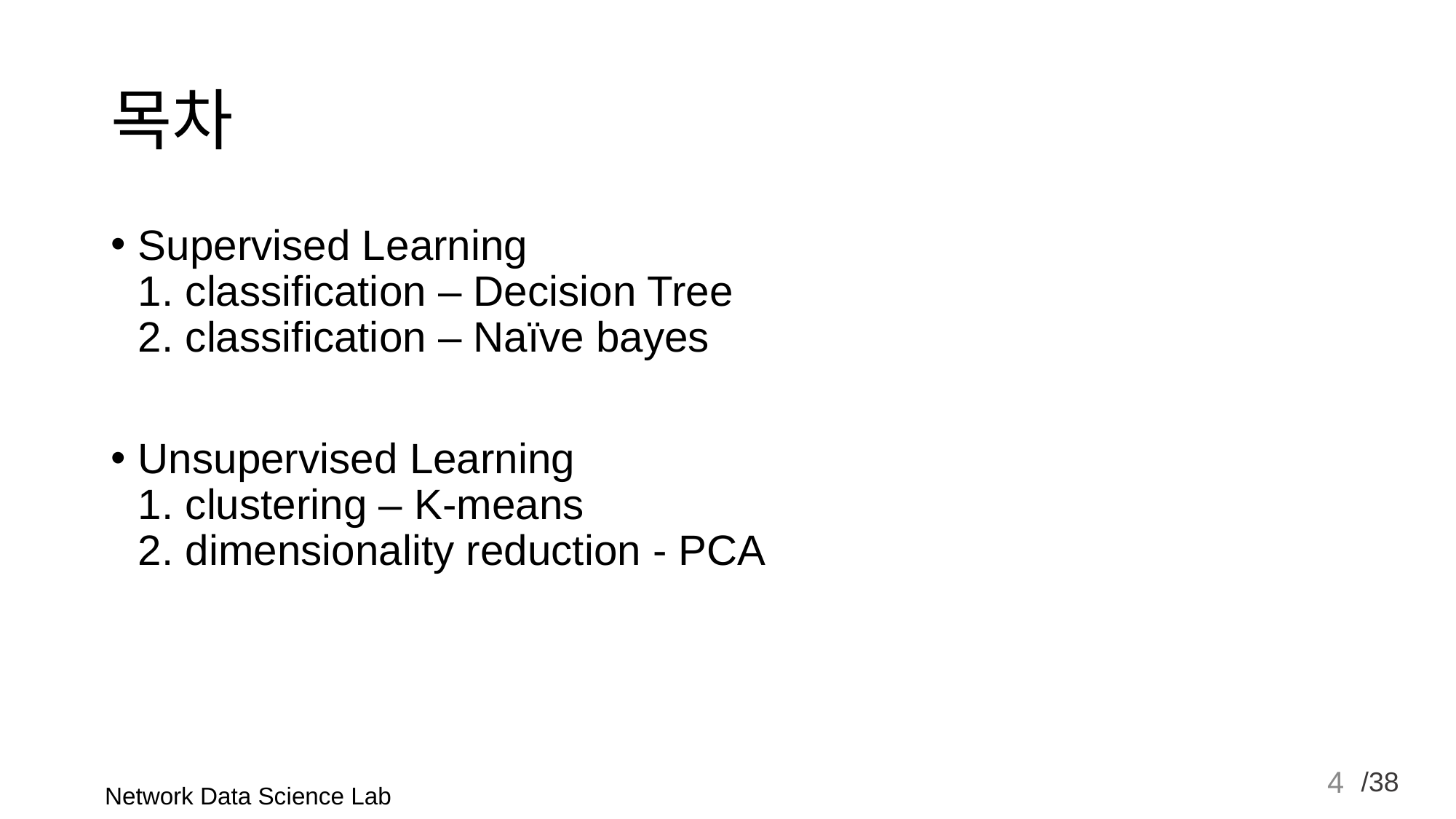

# 목차
Supervised Learning
1. classification – Decision Tree
2. classification – Naïve bayes

Unsupervised Learning
1. clustering – K-means
2. dimensionality reduction - PCA
4